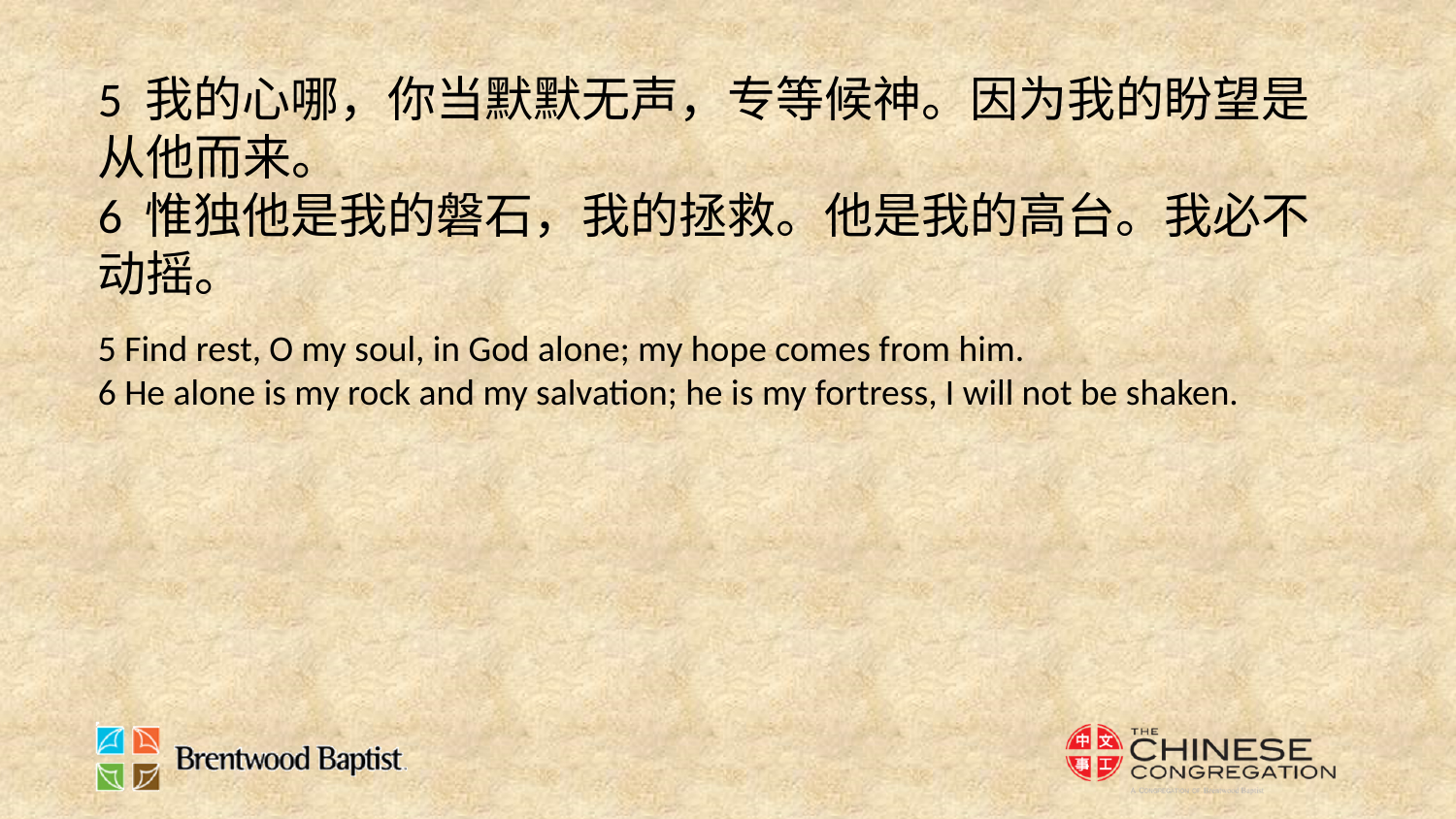

5 我的心哪，你当默默无声，专等候神。因为我的盼望是从他而来。
6 惟独他是我的磐石，我的拯救。他是我的高台。我必不动摇。

5 Find rest, O my soul, in God alone; my hope comes from him.
6 He alone is my rock and my salvation; he is my fortress, I will not be shaken.